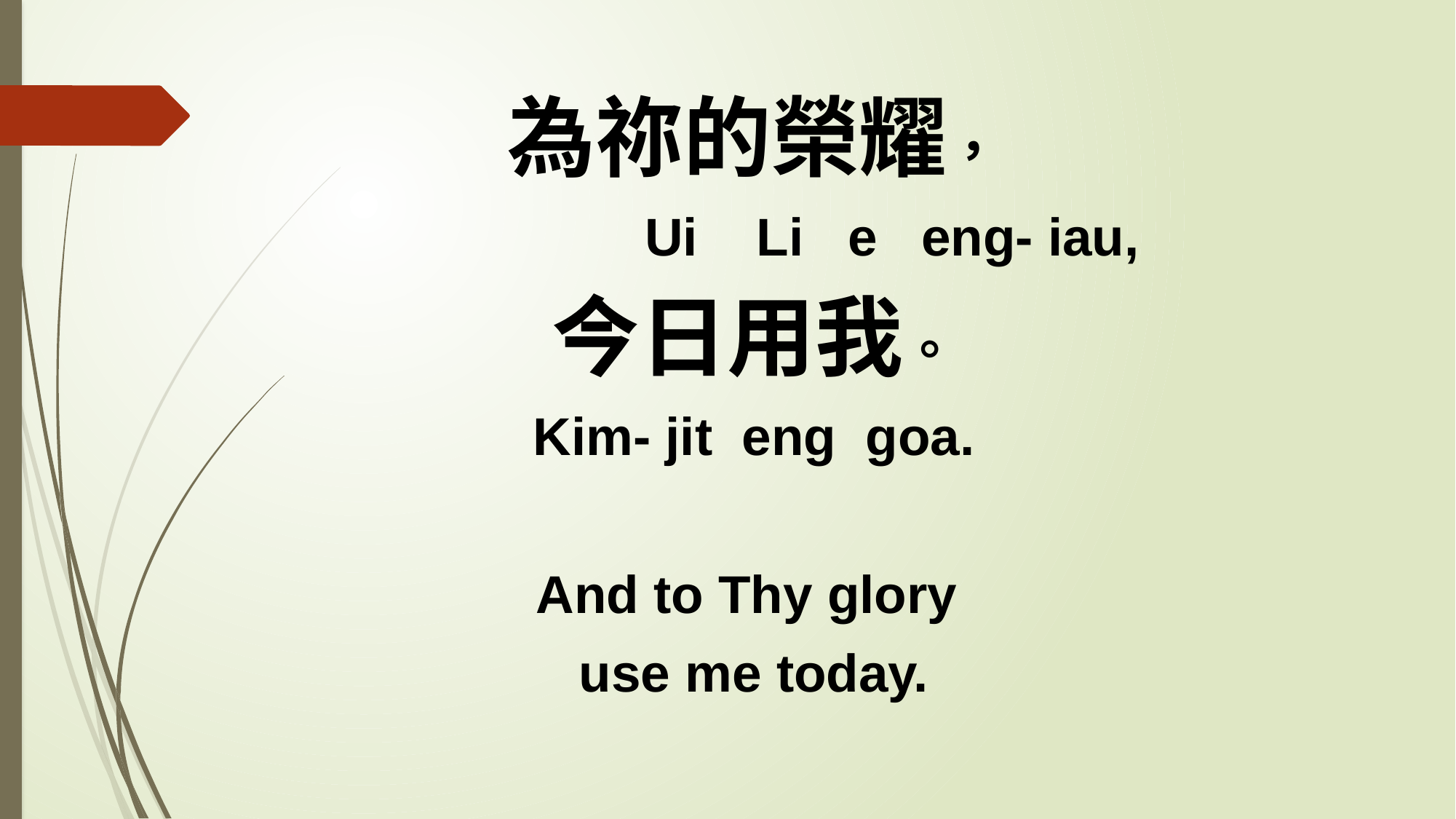

為祢的榮耀，
                              Ui    Li   e   eng- iau,
今日用我。
Kim- jit  eng  goa.

And to Thy glory
use me today.